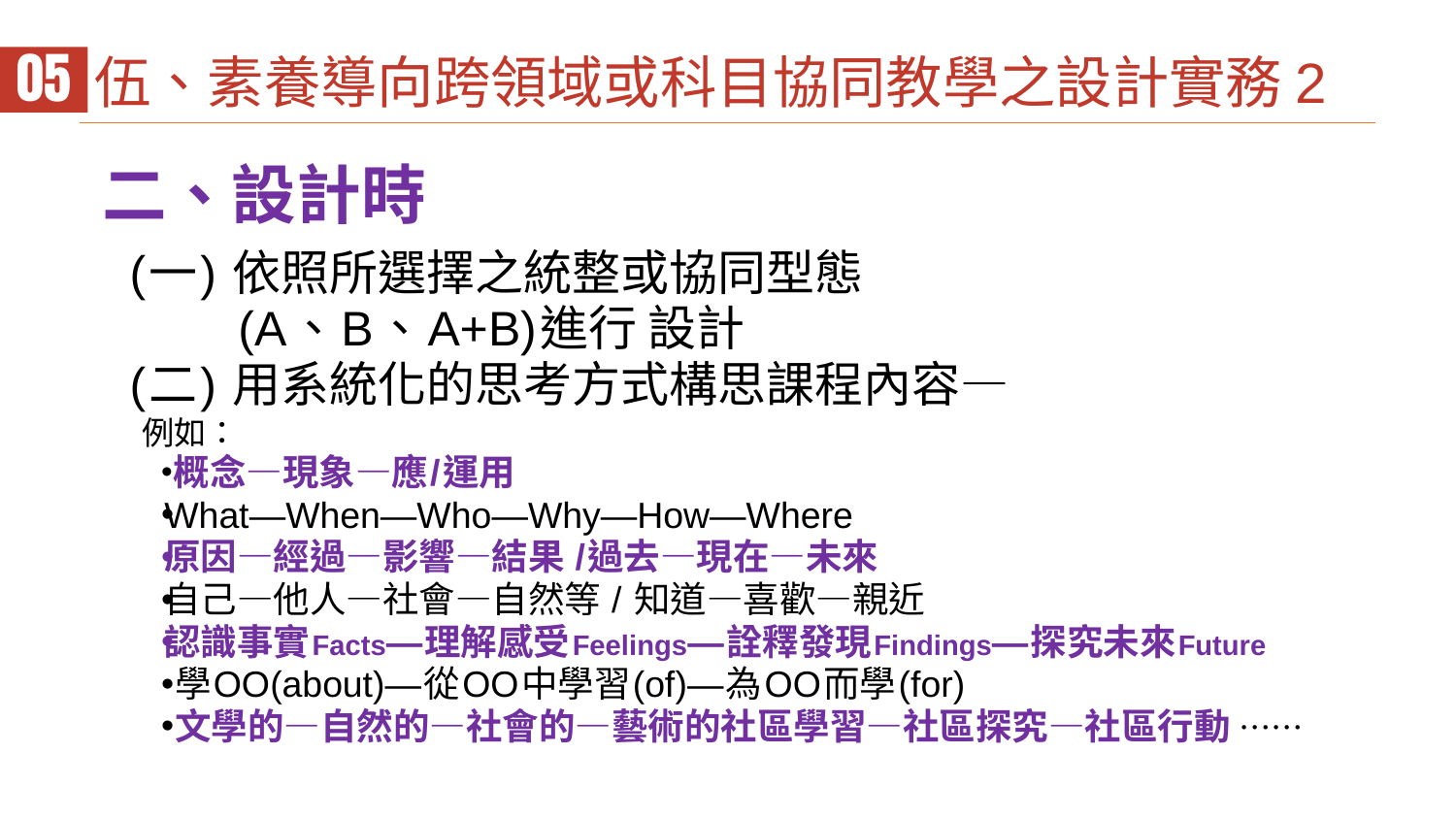

# 伍、素養導向跨領域或科目協同教學之設計實務2
05
二、設計時

  (一) 依照所選擇之統整或協同型態
          (A、B、A+B)進行 設計
  (二) 用系統化的思考方式構思課程內容—
                       例如：
 概念—現象—應/運用
What—When—Who—Why—How—Where
原因—經過—影響—結果 /過去—現在—未來
自己—他人—社會—自然等 / 知道—喜歡—親近
認識事實Facts—理解感受Feelings—詮釋發現Findings—探究未來Future
 學OO(about)—從OO中學習(of)—為OO而學(for)
 文學的—自然的—社會的—藝術的社區學習—社區探究—社區行動 ……